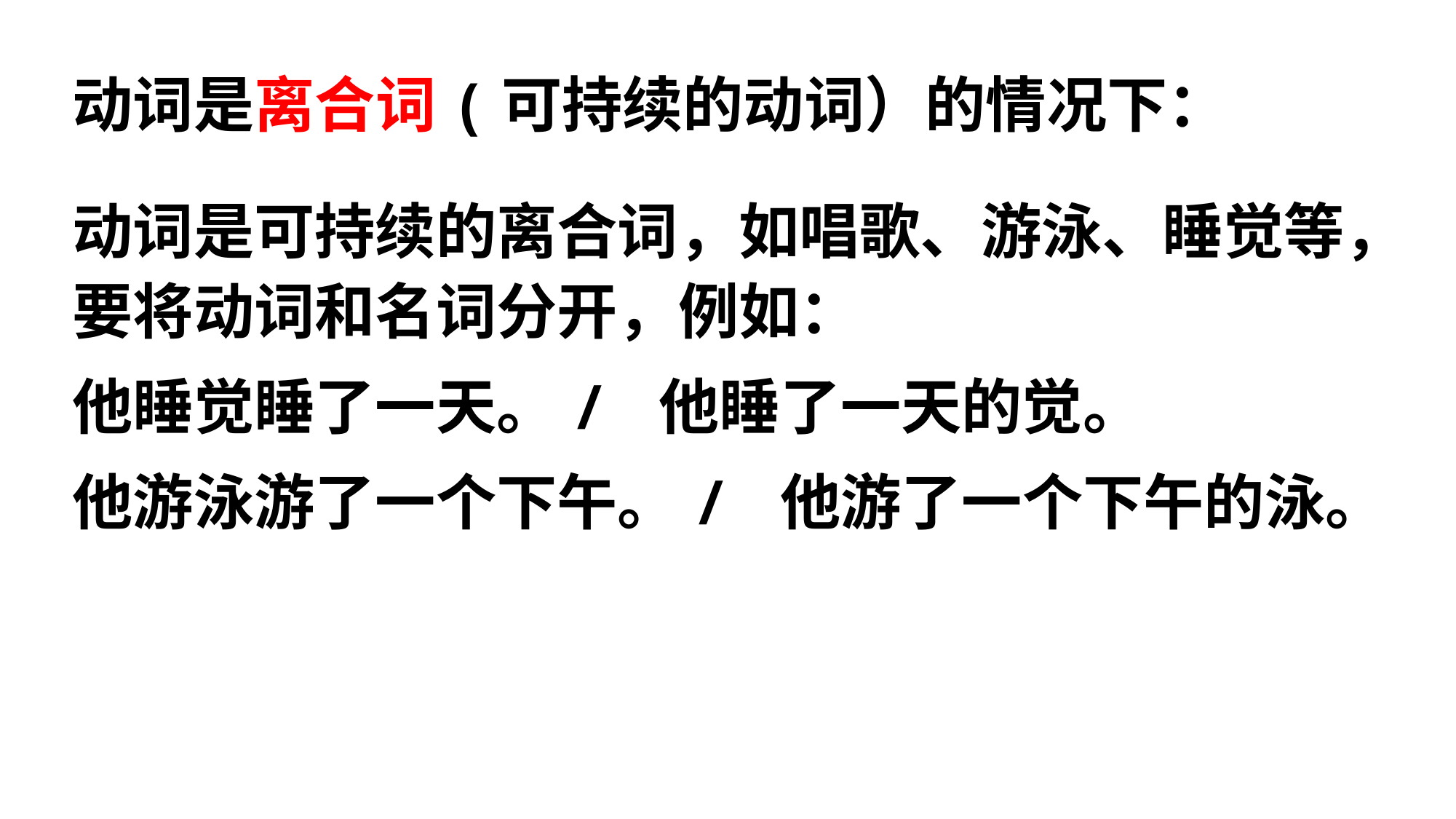

# 动词是离合词(可持续的动词）的情况下：
动词是可持续的离合词，如唱歌、游泳、睡觉等，要将动词和名词分开，例如：
他睡觉睡了一天。/ 他睡了一天的觉。
他游泳游了一个下午。/ 他游了一个下午的泳。